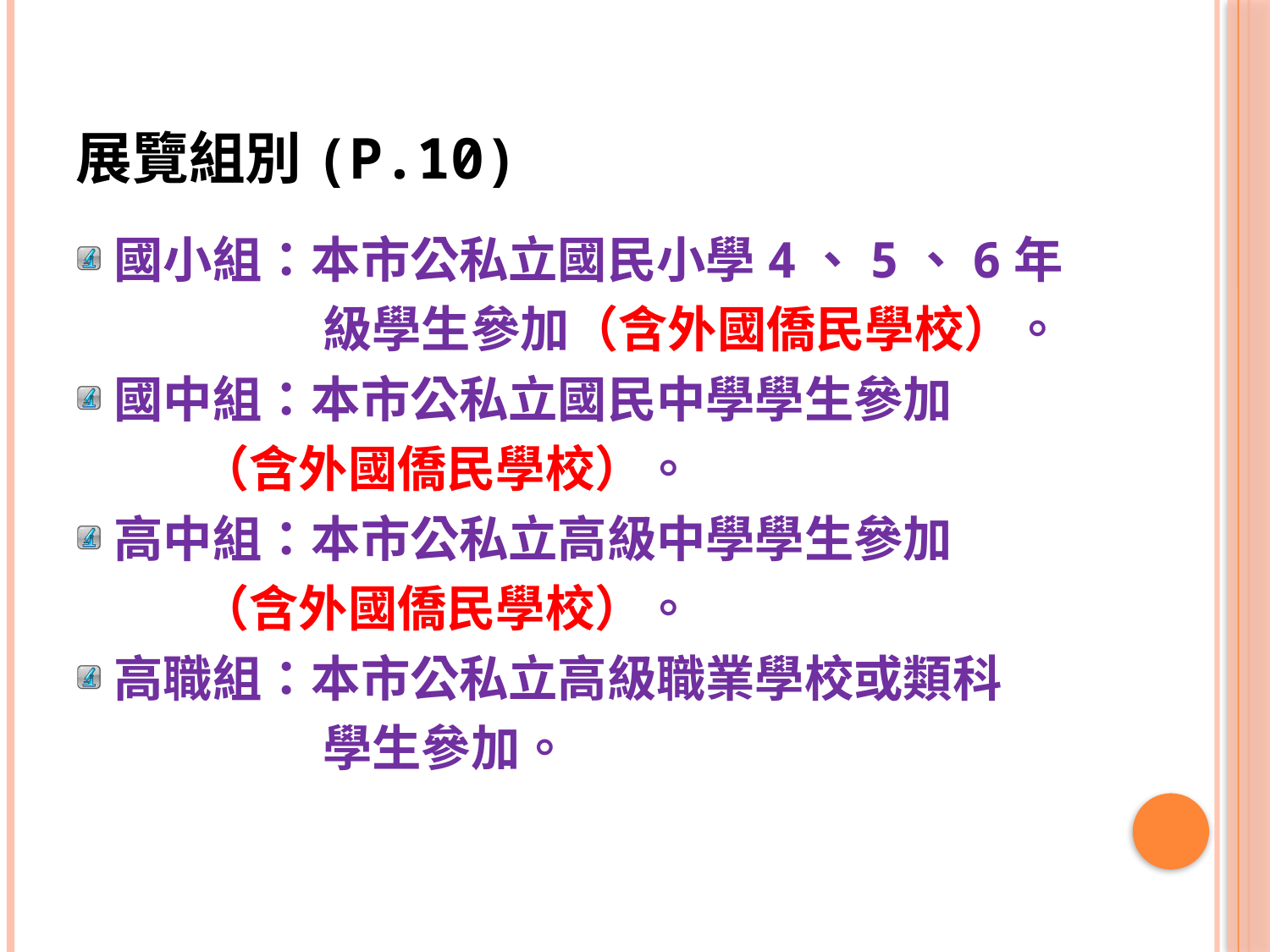

# 展覽組別(P.10)
國小組：本市公私立國民小學4、5、6年
　　　　　級學生參加（含外國僑民學校）。
國中組：本市公私立國民中學學生參加
          （含外國僑民學校）。
高中組：本市公私立高級中學學生參加
          （含外國僑民學校）。
高職組：本市公私立高級職業學校或類科
　　　　　學生參加。